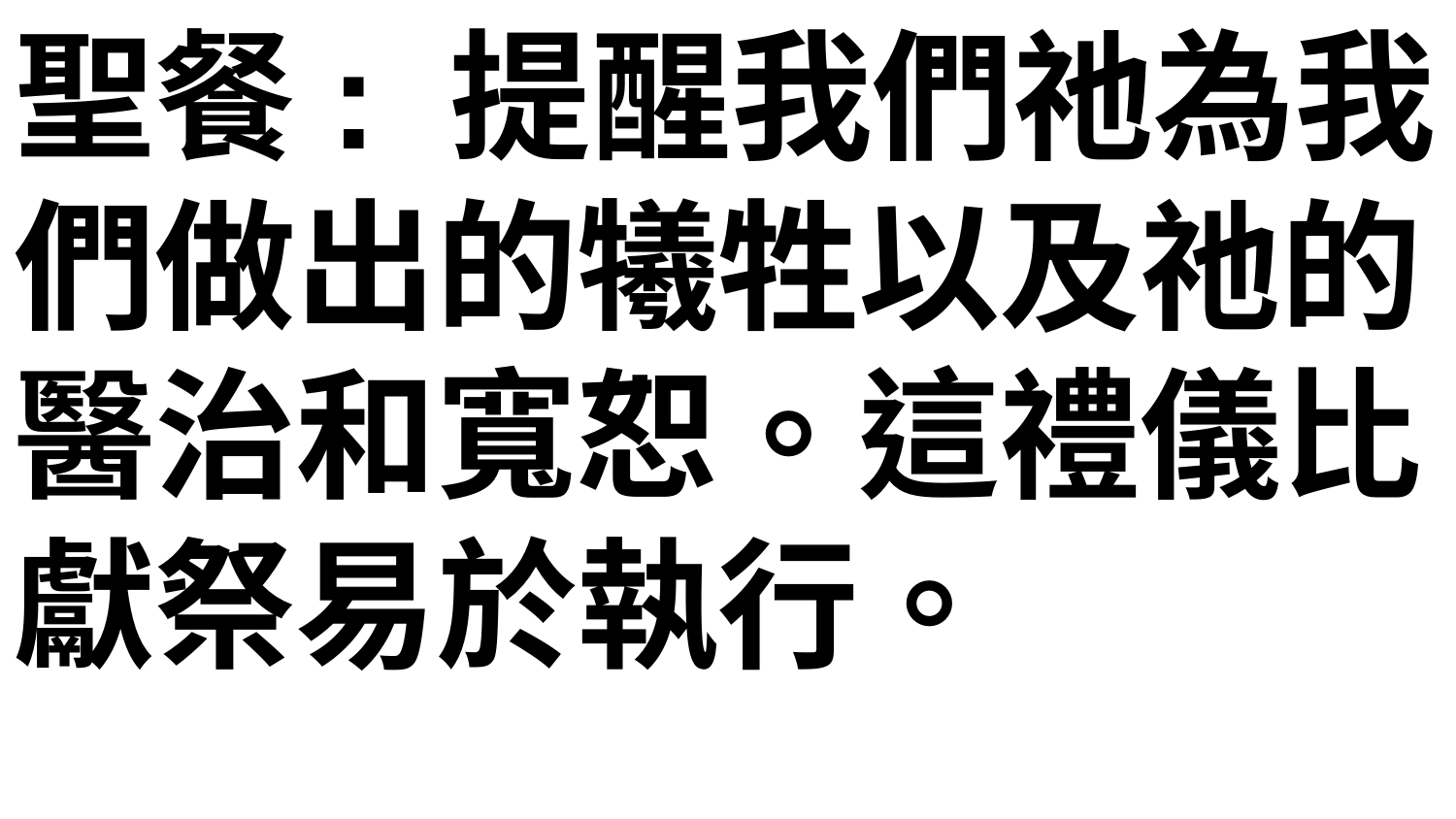

聖餐: 提醒我們祂為我們做出的犧牲以及祂的醫治和寬恕。這禮儀比獻祭易於執行。